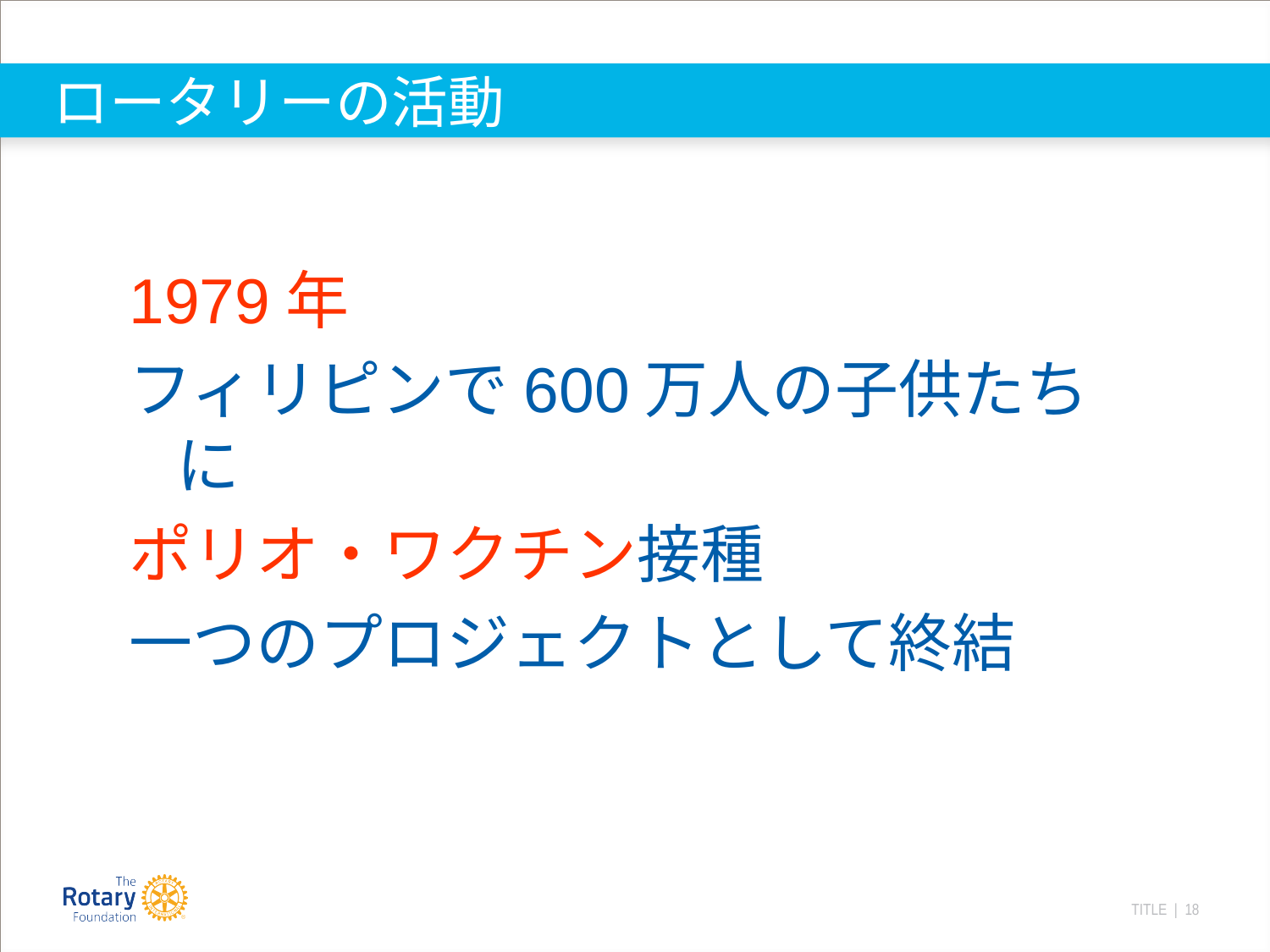

# ロータリーの活動
1979年
フィリピンで600万人の子供たちに
ポリオ・ワクチン接種
一つのプロジェクトとして終結